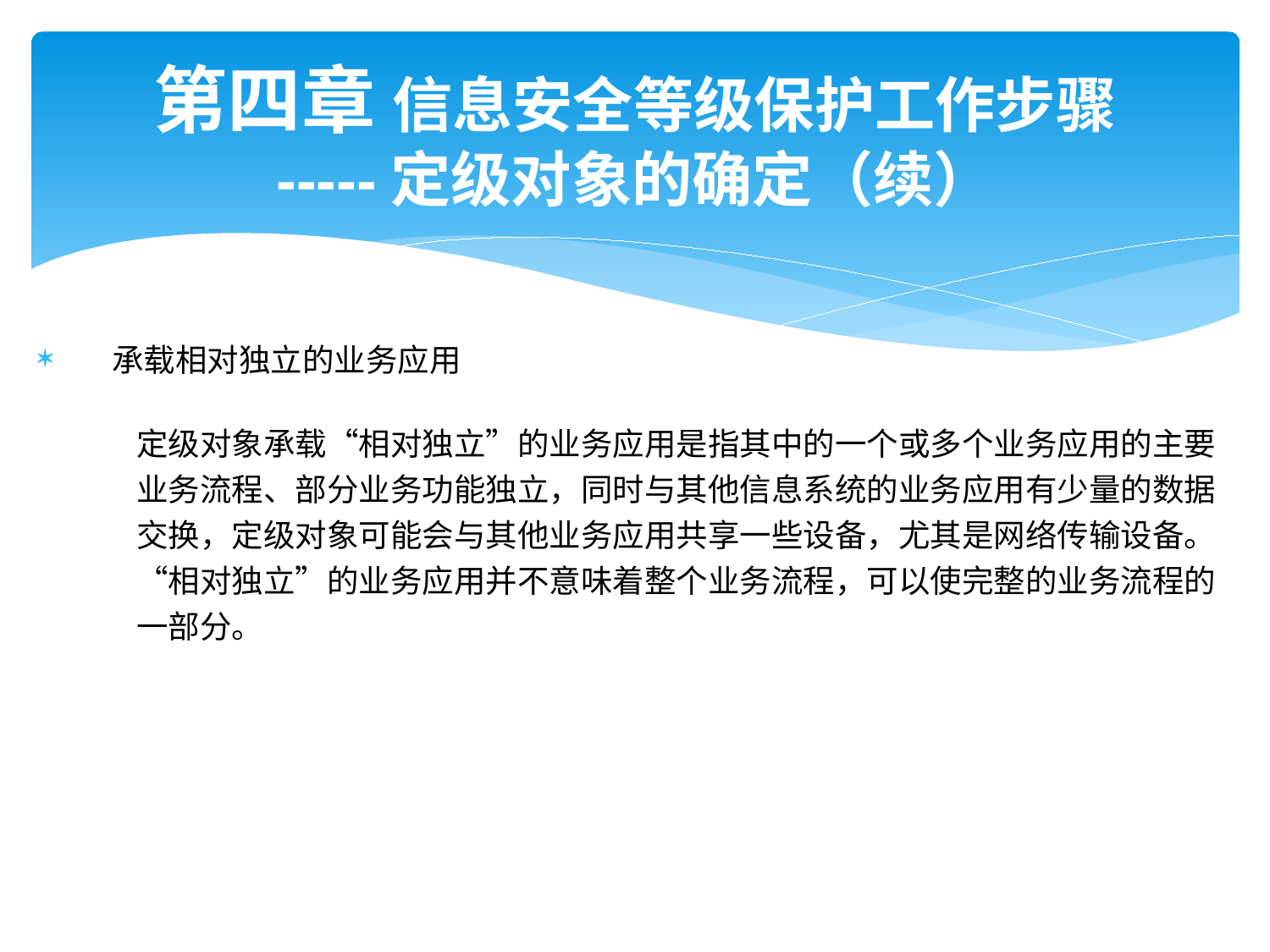

# 第四章 信息安全等级保护工作步骤 -----定级对象的确定（续）
承载相对独立的业务应用

定级对象承载“相对独立”的业务应用是指其中的一个或多个业务应用的主要业务流程、部分业务功能独立，同时与其他信息系统的业务应用有少量的数据交换，定级对象可能会与其他业务应用共享一些设备，尤其是网络传输设备。“相对独立”的业务应用并不意味着整个业务流程，可以使完整的业务流程的一部分。